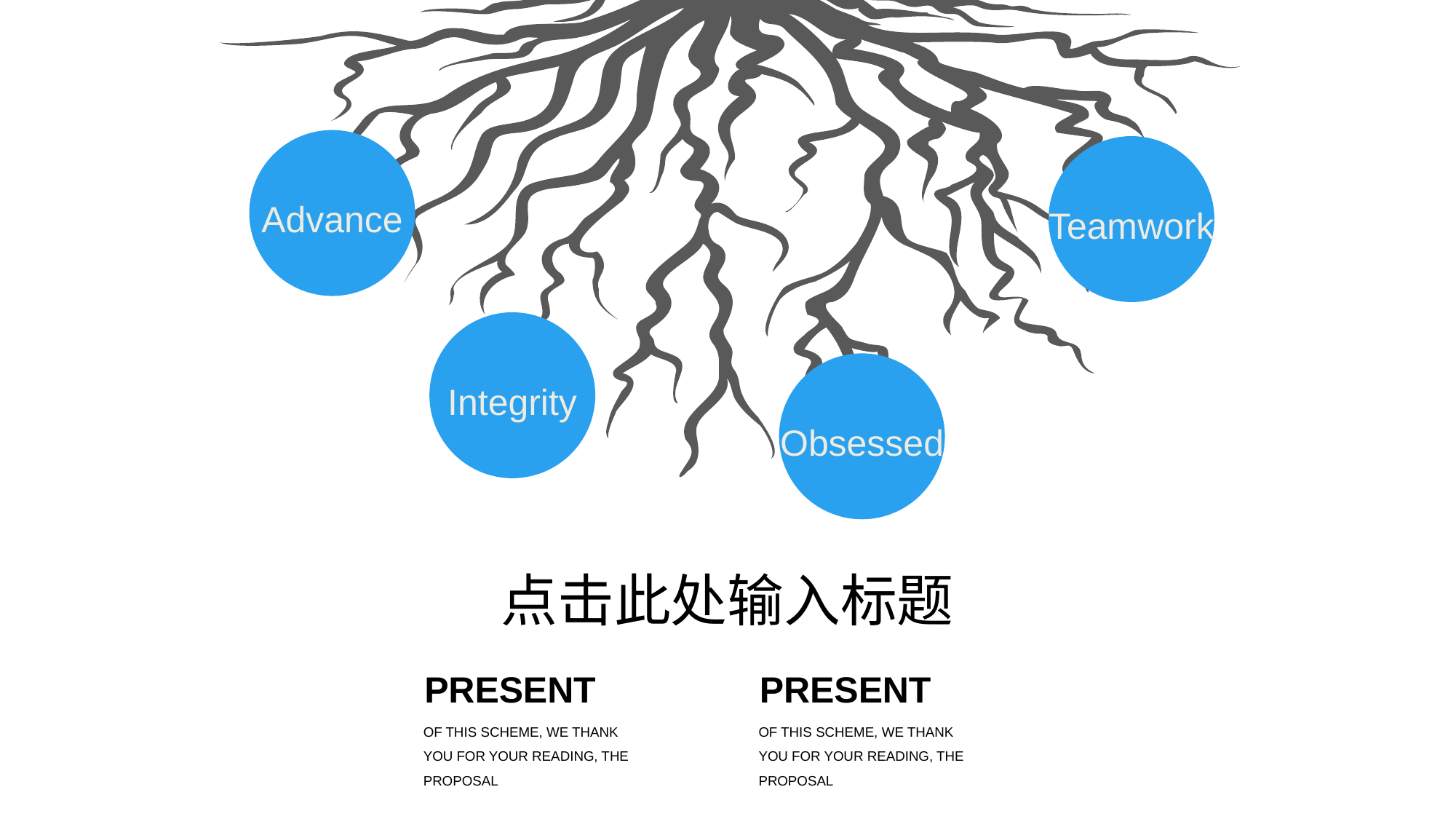

Advance
Teamwork

Integrity
Obsessed
点击此处输入标题
PRESENT
OF THIS SCHEME, WE THANK YOU FOR YOUR READING, THE PROPOSAL
PRESENT
OF THIS SCHEME, WE THANK YOU FOR YOUR READING, THE PROPOSAL